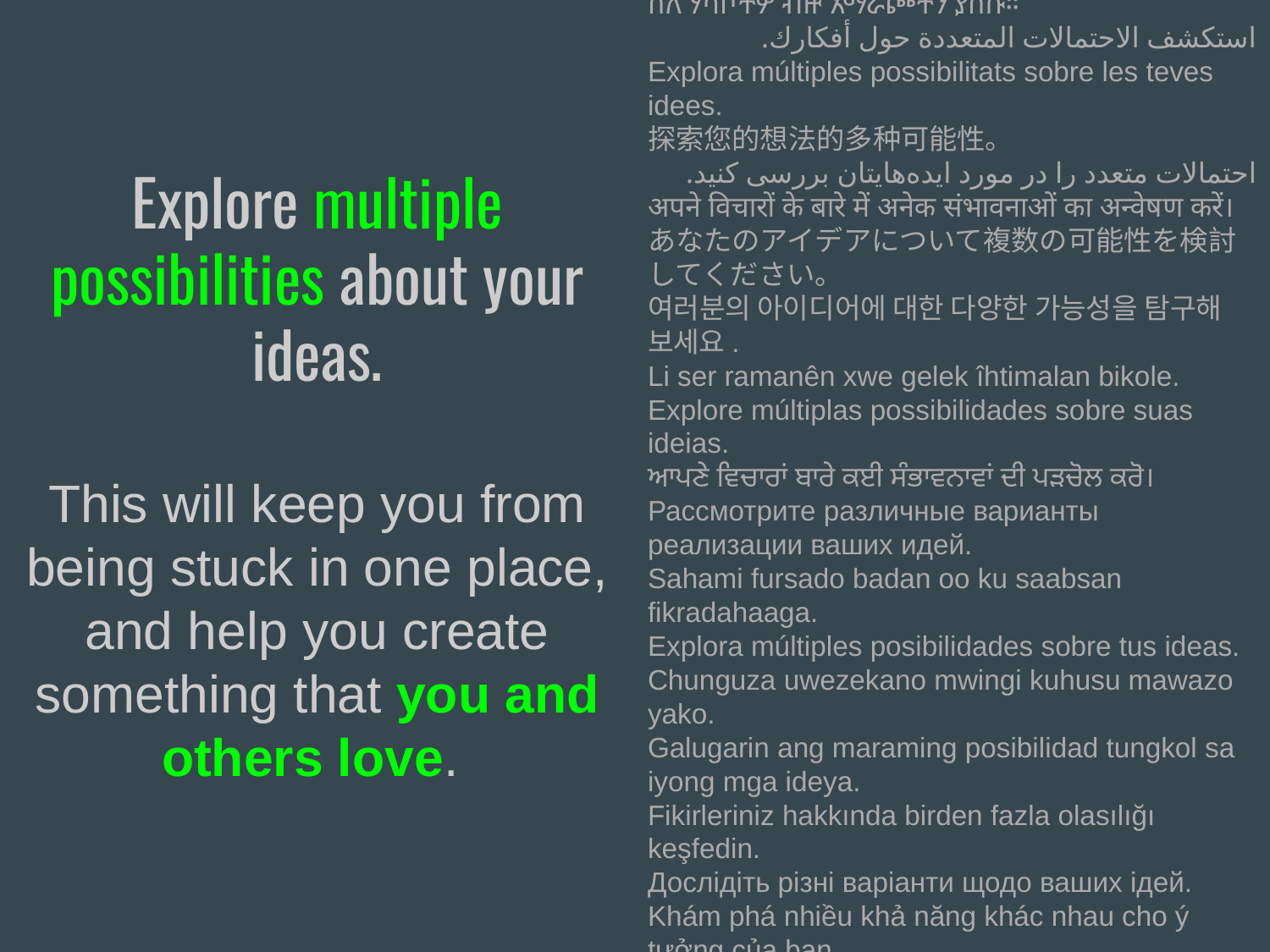

Explore multiple possibilities about your ideas.
This will keep you from being stuck in one place, and help you create something that you and others love.
ስለ ሃሳቦችዎ ብዙ አማራጮችን ያስሱ።
استكشف الاحتمالات المتعددة حول أفكارك.
Explora múltiples possibilitats sobre les teves idees.
探索您的想法的多种可能性。
احتمالات متعدد را در مورد ایده‌هایتان بررسی کنید.
अपने विचारों के बारे में अनेक संभावनाओं का अन्वेषण करें।
あなたのアイデアについて複数の可能性を検討してください。
여러분의 아이디어에 대한 다양한 가능성을 탐구해 보세요.
Li ser ramanên xwe gelek îhtimalan bikole.
Explore múltiplas possibilidades sobre suas ideias.
ਆਪਣੇ ਵਿਚਾਰਾਂ ਬਾਰੇ ਕਈ ਸੰਭਾਵਨਾਵਾਂ ਦੀ ਪੜਚੋਲ ਕਰੋ।
Рассмотрите различные варианты реализации ваших идей.
Sahami fursado badan oo ku saabsan fikradahaaga.
Explora múltiples posibilidades sobre tus ideas.
Chunguza uwezekano mwingi kuhusu mawazo yako.
Galugarin ang maraming posibilidad tungkol sa iyong mga ideya.
Fikirleriniz hakkında birden fazla olasılığı keşfedin.
Дослідіть різні варіанти щодо ваших ідей.
Khám phá nhiều khả năng khác nhau cho ý tưởng của bạn.